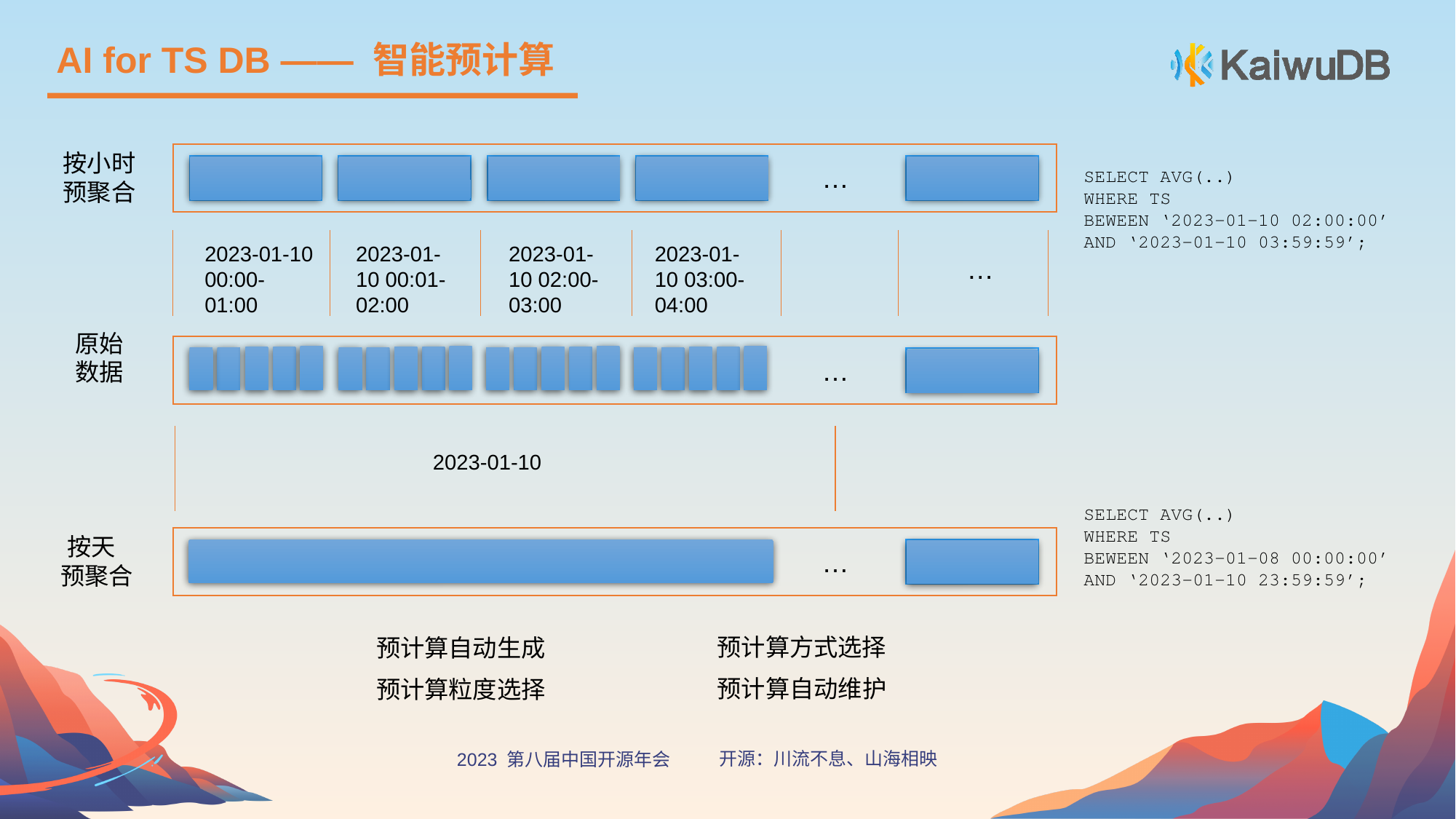

AI for TS DB —— 智能预计算

按小时
预聚合

…

SELECT AVG(..)
WHERE TS
BEWEEN ‘2023-01-10 02:00:00’ AND ‘2023-01-10 03:59:59’;

2023-01-10 00:00-
01:00
2023-01-10 00:01-
02:00

2023-01-10 02:00-
03:00

2023-01-10 03:00-
04:00
…
原始
数据

…

2023-01-10
SELECT AVG(..)
WHERE TS
BEWEEN ‘2023-01-08 00:00:00’
AND ‘2023-01-10 23:59:59’;
按天
预聚合

…

预计算方式选择
预计算自动维护
预计算自动生成
预计算粒度选择